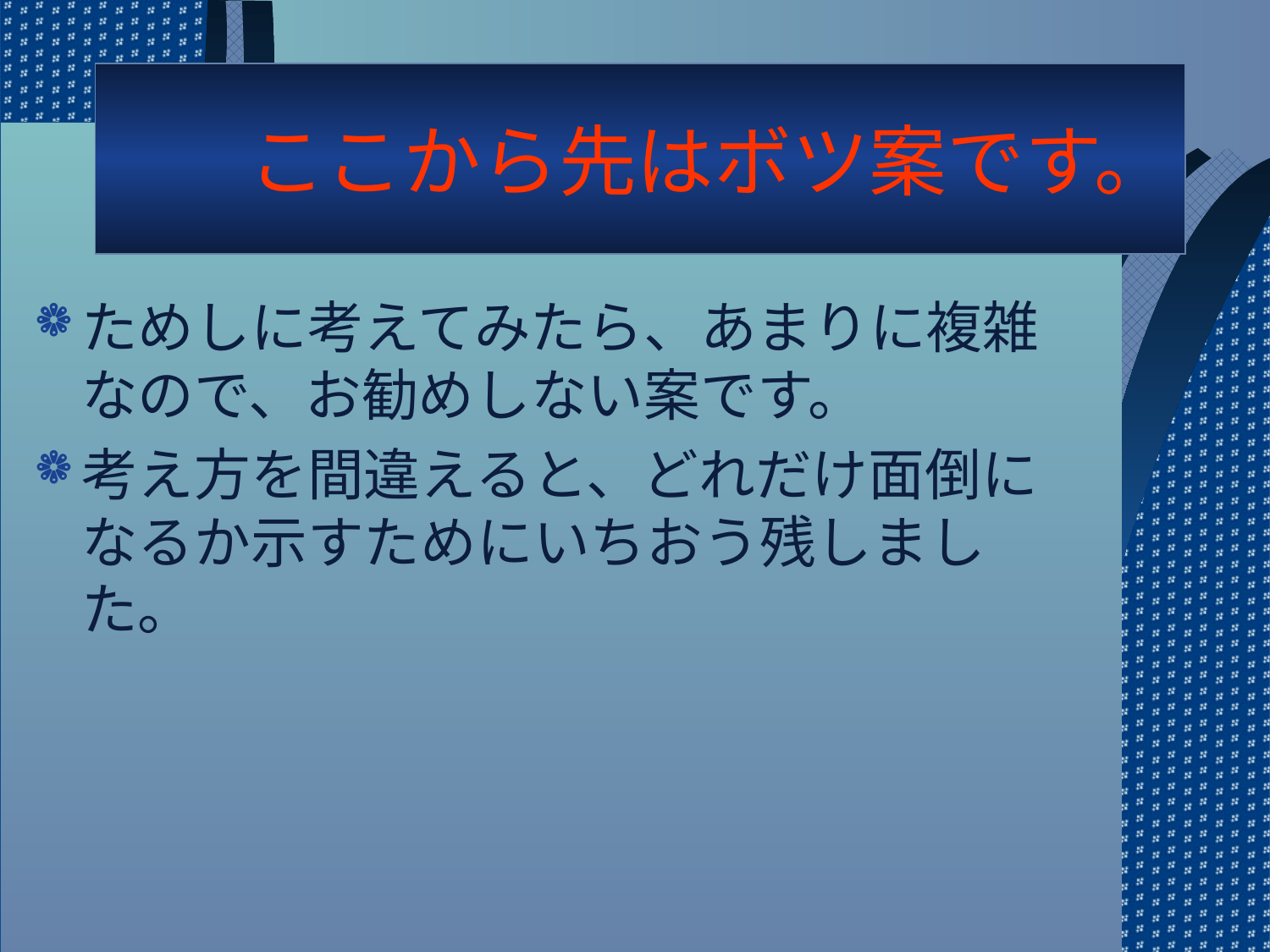

# ここから先はボツ案です。
ためしに考えてみたら、あまりに複雑なので、お勧めしない案です。
考え方を間違えると、どれだけ面倒になるか示すためにいちおう残しました。